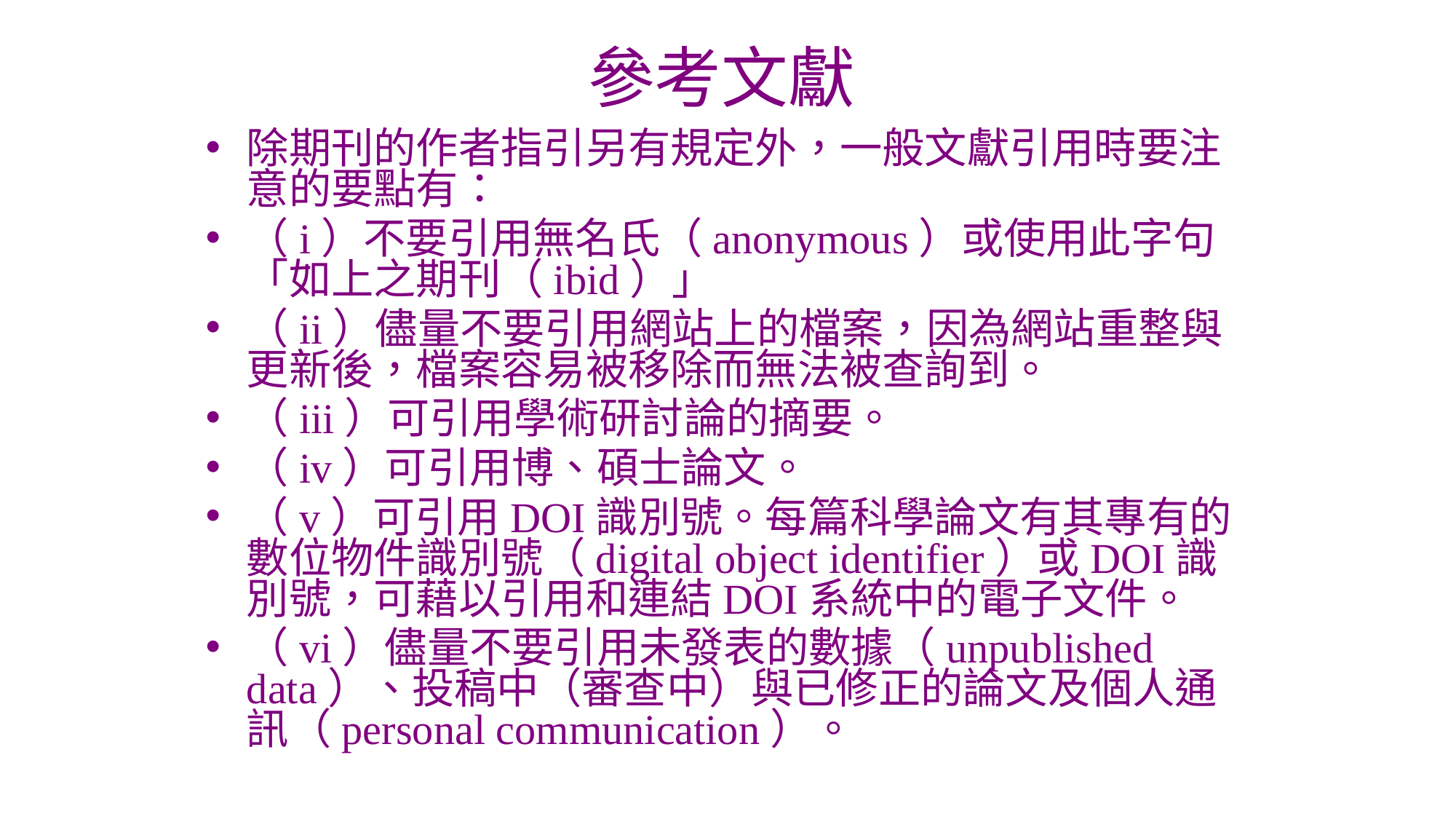

# 參考文獻
除期刊的作者指引另有規定外，一般文獻引用時要注意的要點有：
（i）不要引用無名氏（anonymous）或使用此字句「如上之期刊（ibid）」
（ii）儘量不要引用網站上的檔案，因為網站重整與更新後，檔案容易被移除而無法被查詢到。
（iii）可引用學術研討論的摘要。
（iv）可引用博、碩士論文。
（v）可引用DOI識別號。每篇科學論文有其專有的數位物件識別號（digital object identifier）或DOI識別號，可藉以引用和連結DOI系統中的電子文件。
（vi）儘量不要引用未發表的數據（unpublished data）、投稿中（審查中）與已修正的論文及個人通訊（personal communication）。